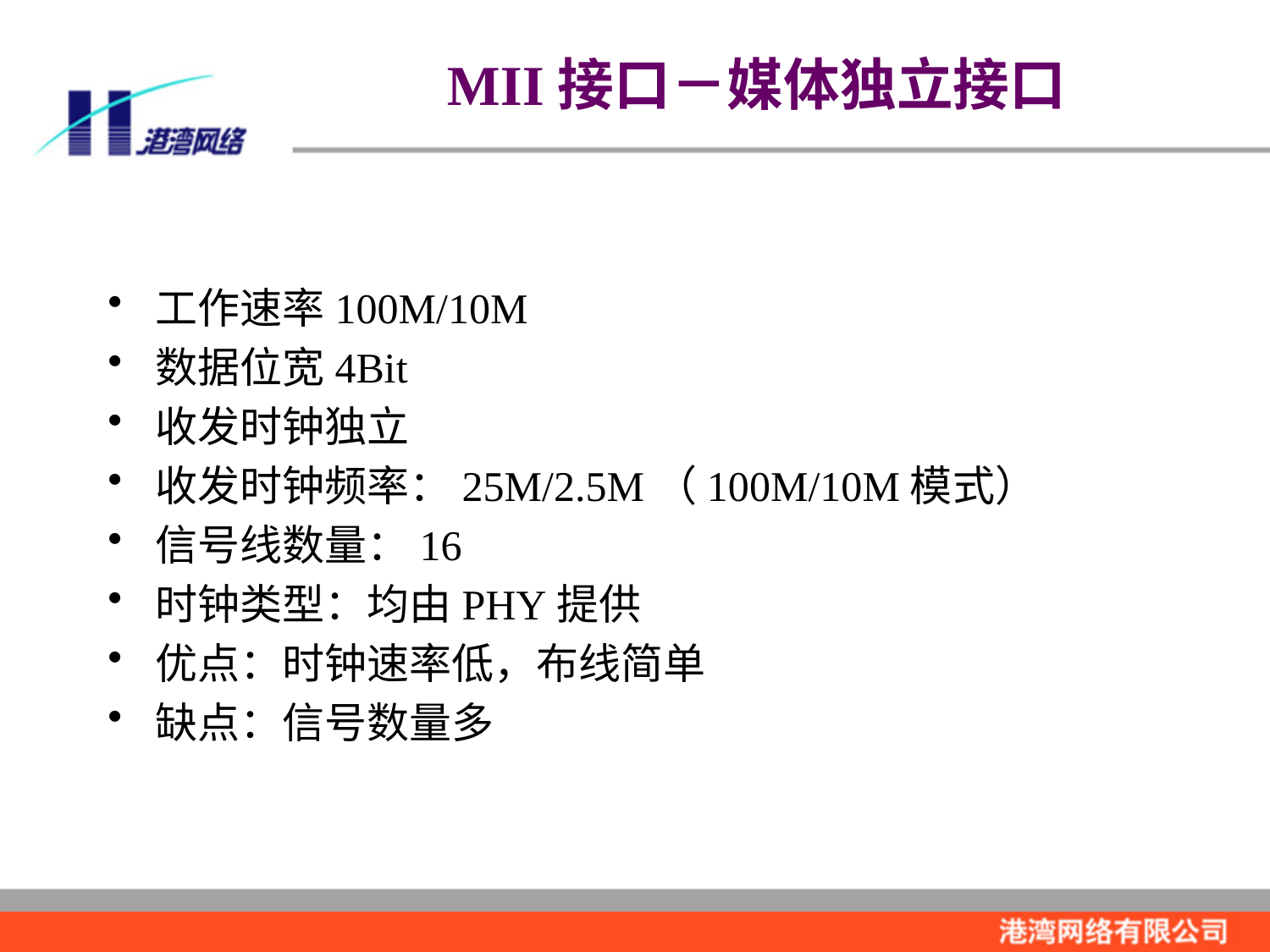

# MII接口－媒体独立接口
工作速率100M/10M
数据位宽4Bit
收发时钟独立
收发时钟频率：25M/2.5M（100M/10M模式）
信号线数量：16
时钟类型：均由PHY提供
优点：时钟速率低，布线简单
缺点：信号数量多